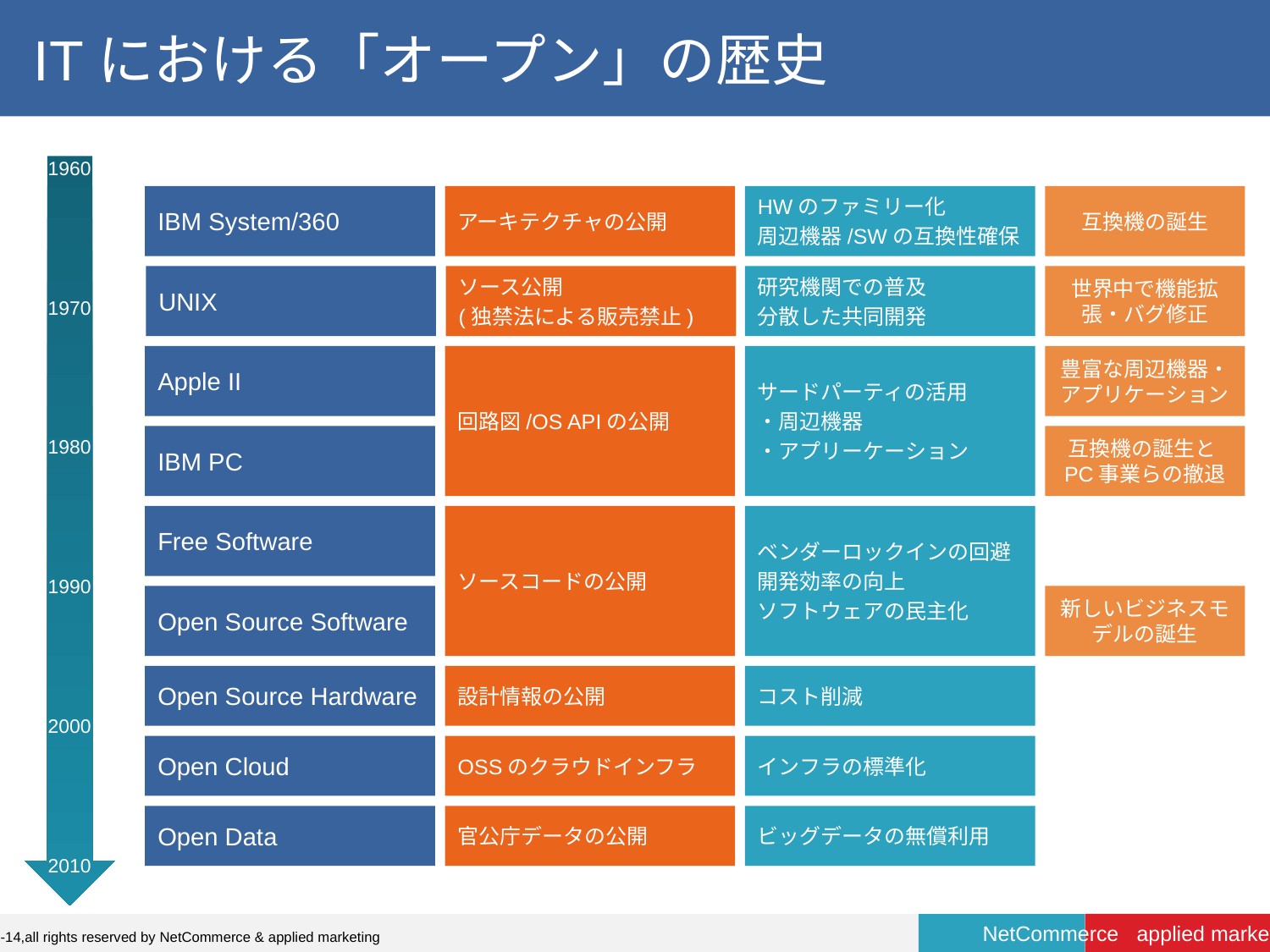

# ITにおける「オープン」の歴史
1960

1970

1980

1990

2000

2010

IBM System/360
アーキテクチャの公開
HWのファミリー化
周辺機器/SWの互換性確保
互換機の誕生
UNIX
ソース公開
(独禁法による販売禁止)
研究機関での普及
分散した共同開発
世界中で機能拡張・バグ修正
Apple II
回路図/OS APIの公開
サードパーティの活用
・周辺機器
・アプリーケーション
豊富な周辺機器・アプリケーション
IBM PC
互換機の誕生とPC事業らの撤退
Free Software
ソースコードの公開
ベンダーロックインの回避
開発効率の向上
ソフトウェアの民主化
Open Source Software
新しいビジネスモデルの誕生
Open Source Hardware
設計情報の公開
コスト削減
Open Cloud
OSSのクラウドインフラ
インフラの標準化
Open Data
官公庁データの公開
ビッグデータの無償利用